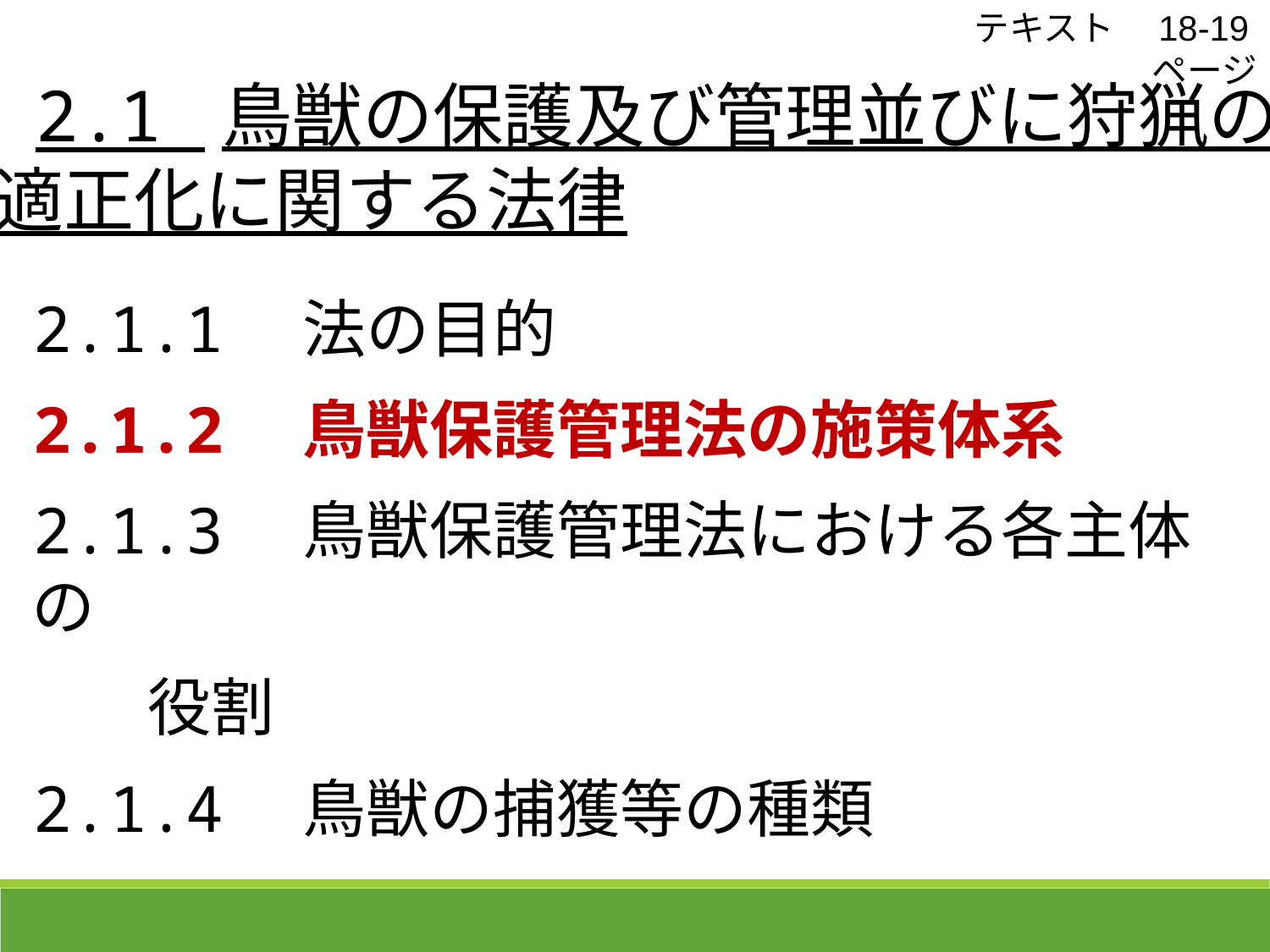

テキスト　18-19ページ
 2.1 鳥獣の保護及び管理並びに狩猟の
適正化に関する法律
2.1.1　法の目的
2.1.2　鳥獣保護管理法の施策体系
2.1.3　鳥獣保護管理法における各主体の
       役割
2.1.4　鳥獣の捕獲等の種類